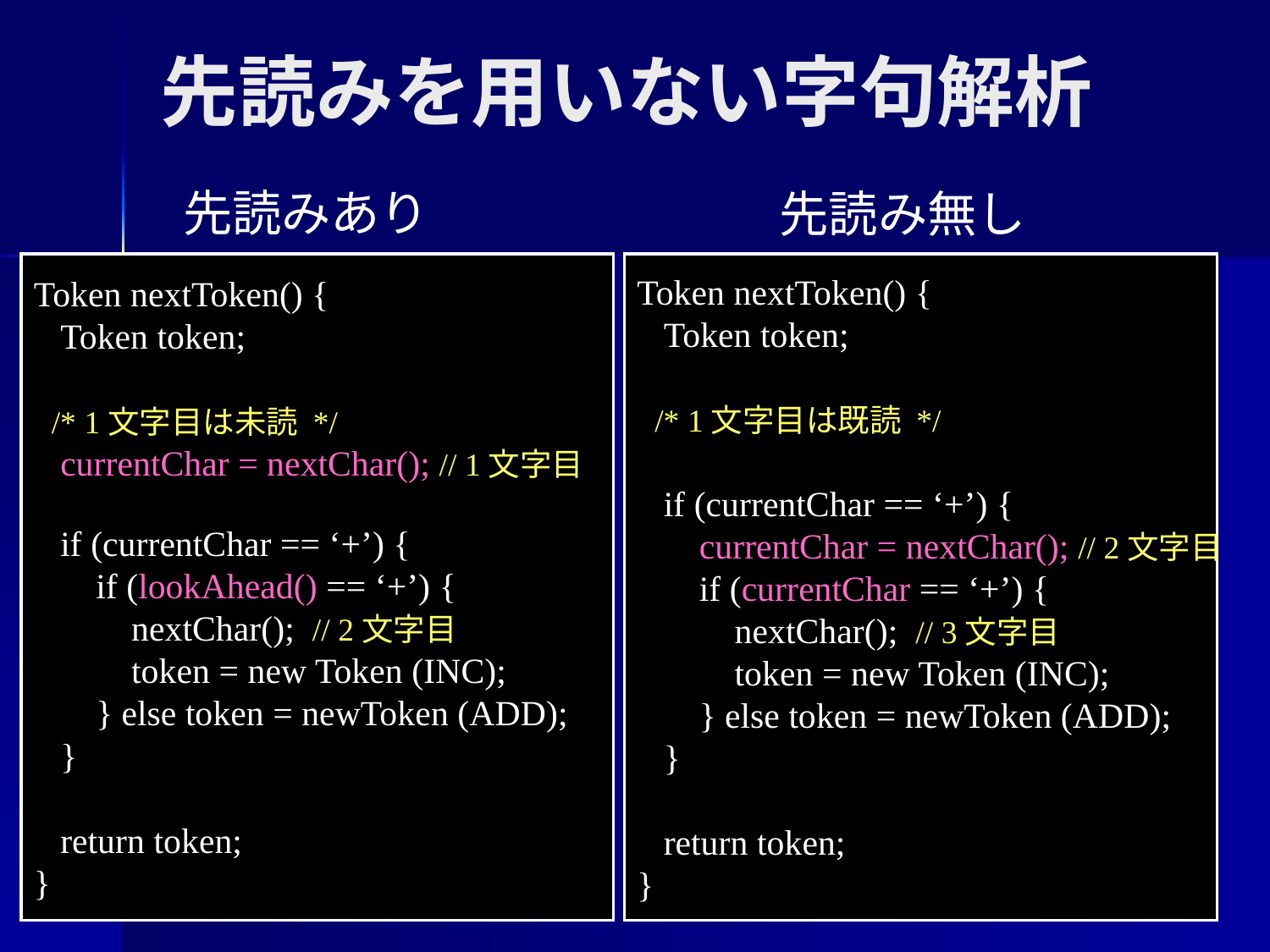

# 先読みを用いない字句解析
先読みあり
先読み無し
Token nextToken() {
   Token token;

  /* 1文字目は未読 */
   currentChar = nextChar(); // 1文字目

   if (currentChar == ‘+’) {
       if (lookAhead() == ‘+’) {
           nextChar();  // 2文字目
           token = new Token (INC);
       } else token = newToken (ADD);
   }

   return token;
}
Token nextToken() {
   Token token;

  /* 1文字目は既読 */

   if (currentChar == ‘+’) {
       currentChar = nextChar(); // 2文字目
       if (currentChar == ‘+’) {
           nextChar();  // 3文字目
           token = new Token (INC);
       } else token = newToken (ADD);
   }

   return token;
}